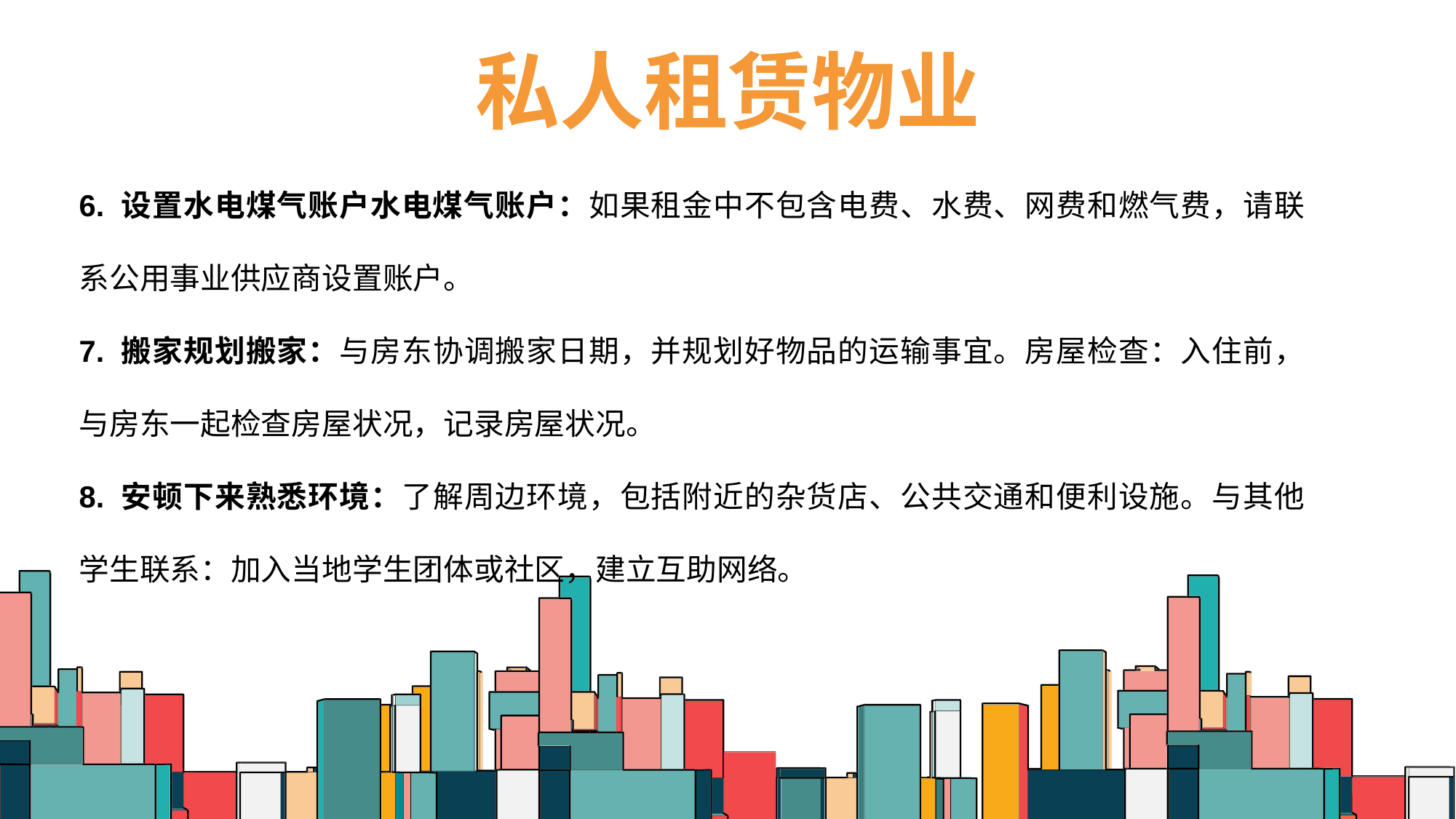

# 私人租赁物业
6. 设置水电煤气账户水电煤气账户：如果租金中不包含电费、水费、网费和燃气费，请联系公用事业供应商设置账户。
7. 搬家规划搬家：与房东协调搬家日期，并规划好物品的运输事宜。房屋检查：入住前，与房东一起检查房屋状况，记录房屋状况。
8. 安顿下来熟悉环境：了解周边环境，包括附近的杂货店、公共交通和便利设施。与其他学生联系：加入当地学生团体或社区，建立互助网络。